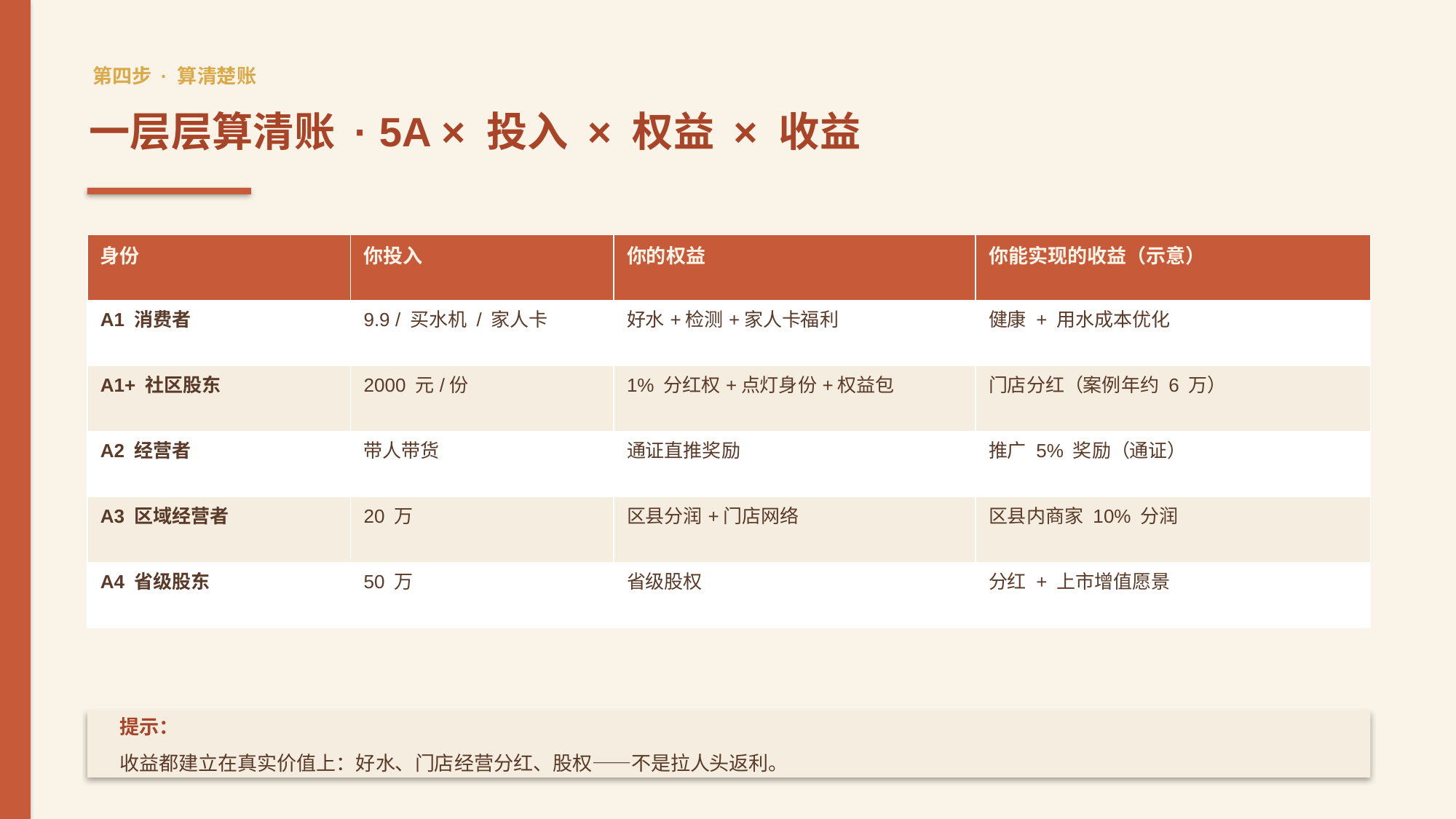

第四步 · 算清楚账
一层层算清账 · 5A × 投入 × 权益 × 收益

| 身份 | 你投入 | 你的权益 | 你能实现的收益（示意） |
| --- | --- | --- | --- |
| A1 消费者 | 9.9 / 买水机 / 家人卡 | 好水+检测+家人卡福利 | 健康 + 用水成本优化 |
| A1+ 社区股东 | 2000 元/份 | 1% 分红权+点灯身份+权益包 | 门店分红（案例年约 6 万） |
| A2 经营者 | 带人带货 | 通证直推奖励 | 推广 5% 奖励（通证） |
| A3 区域经营者 | 20 万 | 区县分润+门店网络 | 区县内商家 10% 分润 |
| A4 省级股东 | 50 万 | 省级股权 | 分红 + 上市增值愿景 |

提示：
收益都建立在真实价值上：好水、门店经营分红、股权——不是拉人头返利。